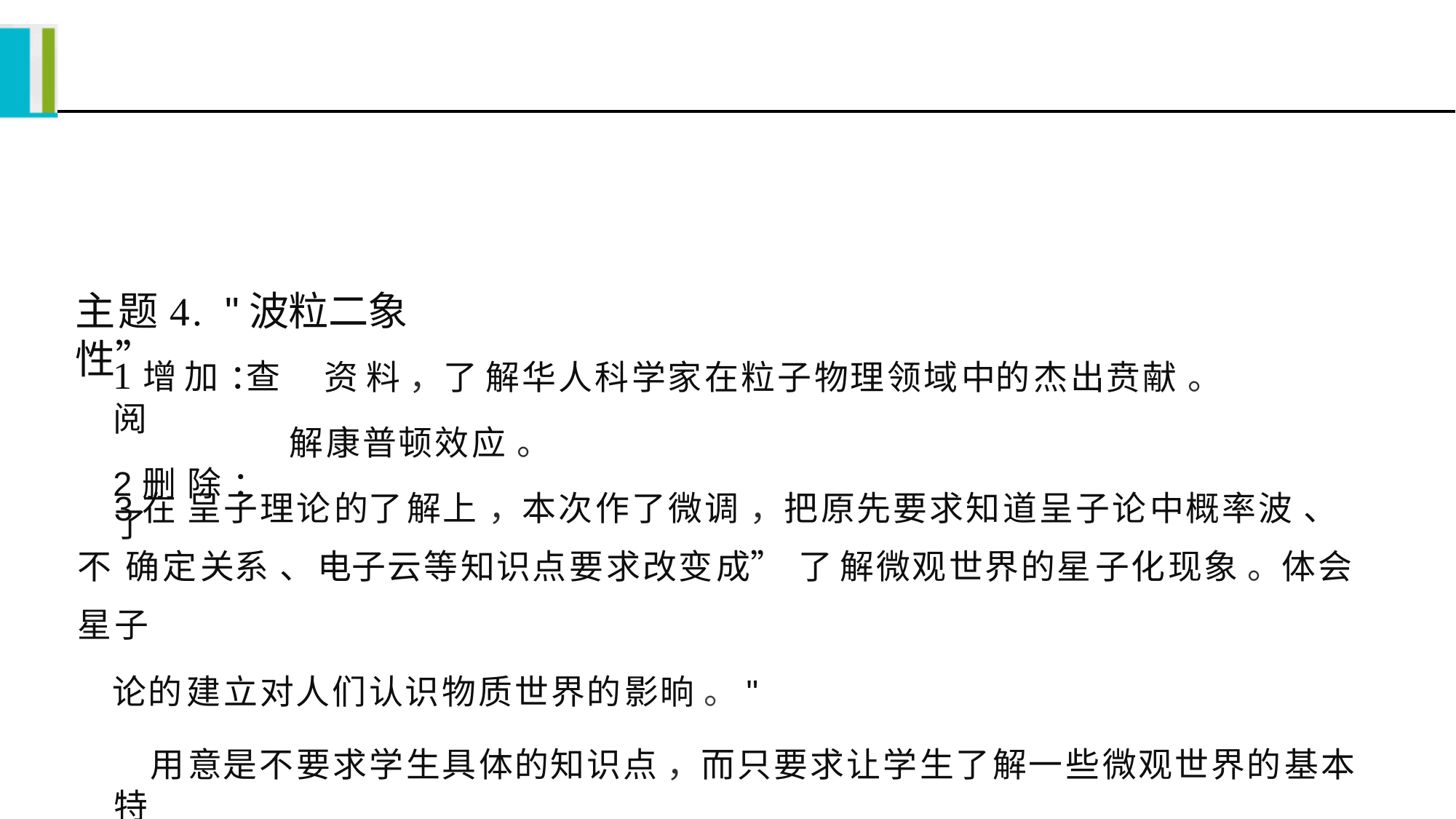

#
主题4.	"波粒二象性”
1增 加 ：查阅
2删 除 ：了
资 料 ，了 解华人科学家在粒子物理领域中的杰出贲献 。
解康普顿效应 。
3在 呈子理论的了解上 ，本次作了微调 ，把原先要求知道呈子论中概率波 、不 确定关系 、电子云等知识点要求改变成” 了 解微观世界的星子化现象 。体会星子
论的建立对人们认识物质世界的影晌 。"

用意是不要求学生具体的知识点 ，而只要求让学生了解一些微观世界的基本特
征 。